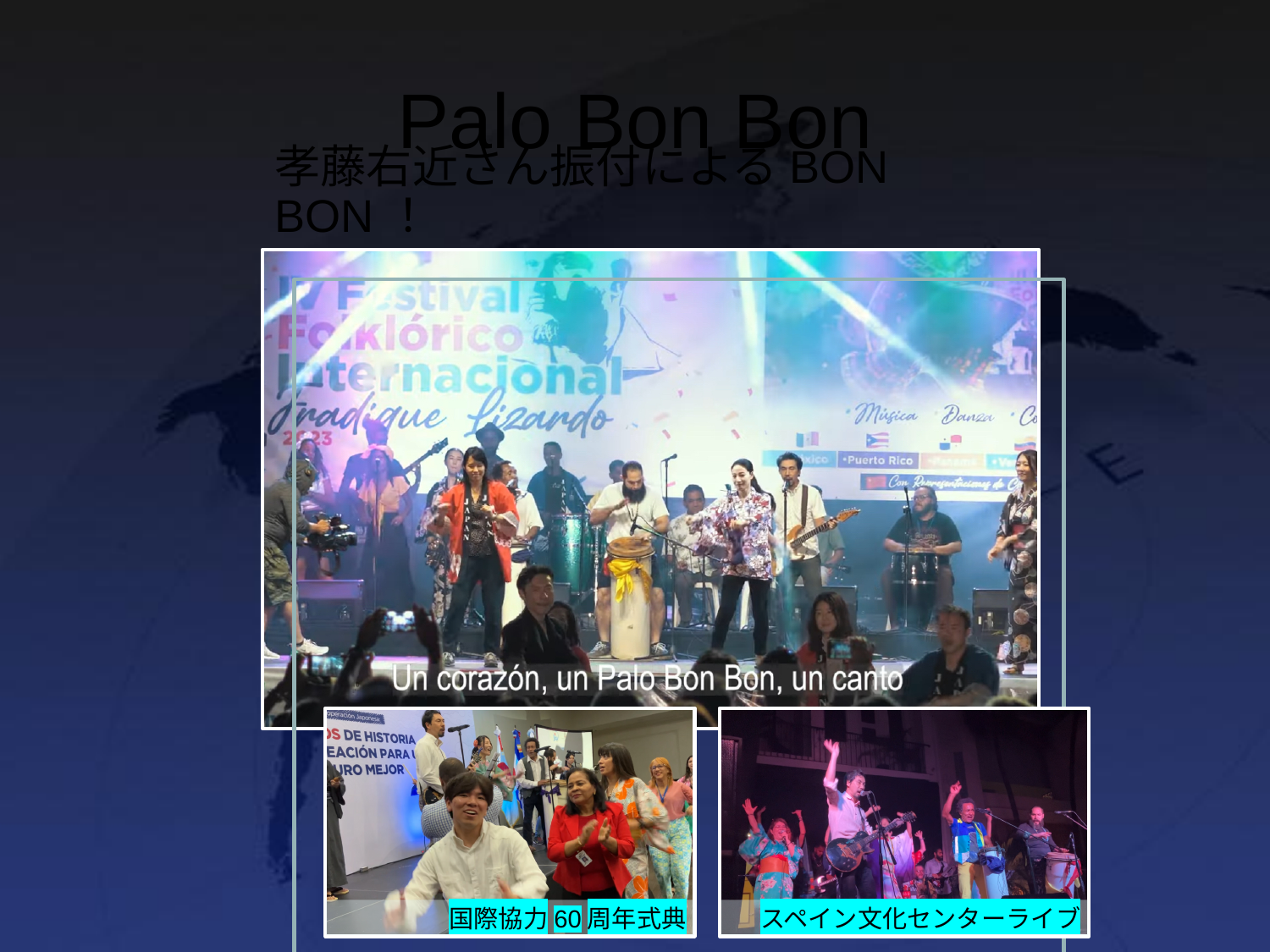

# Palo Bon Bon
孝藤右近さん振付によるBON BON！
国際協力60周年式典
スペイン文化センターライブ